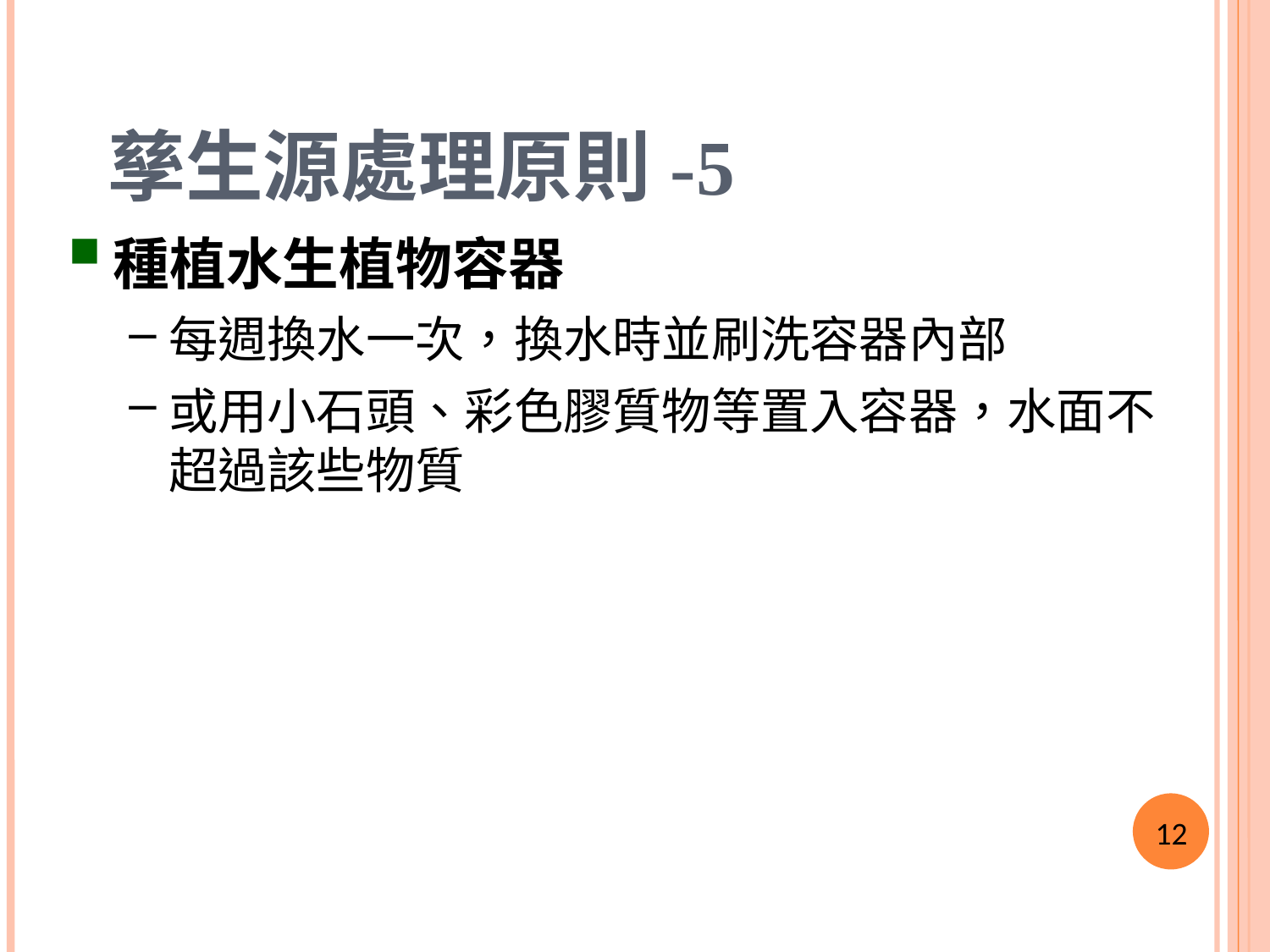

孳生源處理原則-5
種植水生植物容器
每週換水一次，換水時並刷洗容器內部
或用小石頭、彩色膠質物等置入容器，水面不超過該些物質
12